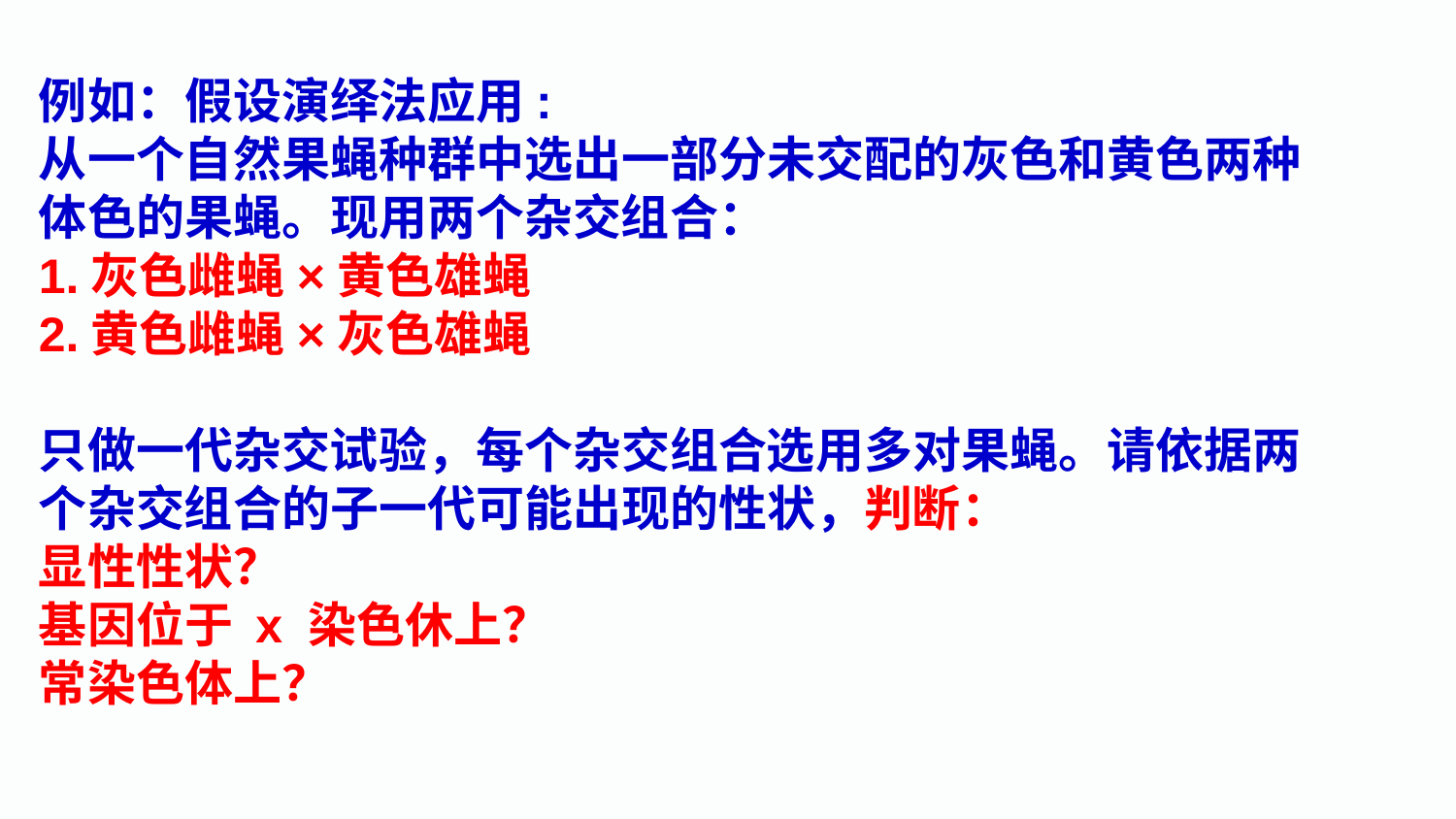

例如：假设演绎法应用:
从一个自然果蝇种群中选出一部分未交配的灰色和黄色两种体色的果蝇。现用两个杂交组合：
1.灰色雌蝇×黄色雄蝇
2.黄色雌蝇×灰色雄蝇

只做一代杂交试验，每个杂交组合选用多对果蝇。请依据两个杂交组合的子一代可能出现的性状，判断：
显性性状？
基因位于 x 染色休上？
常染色体上？